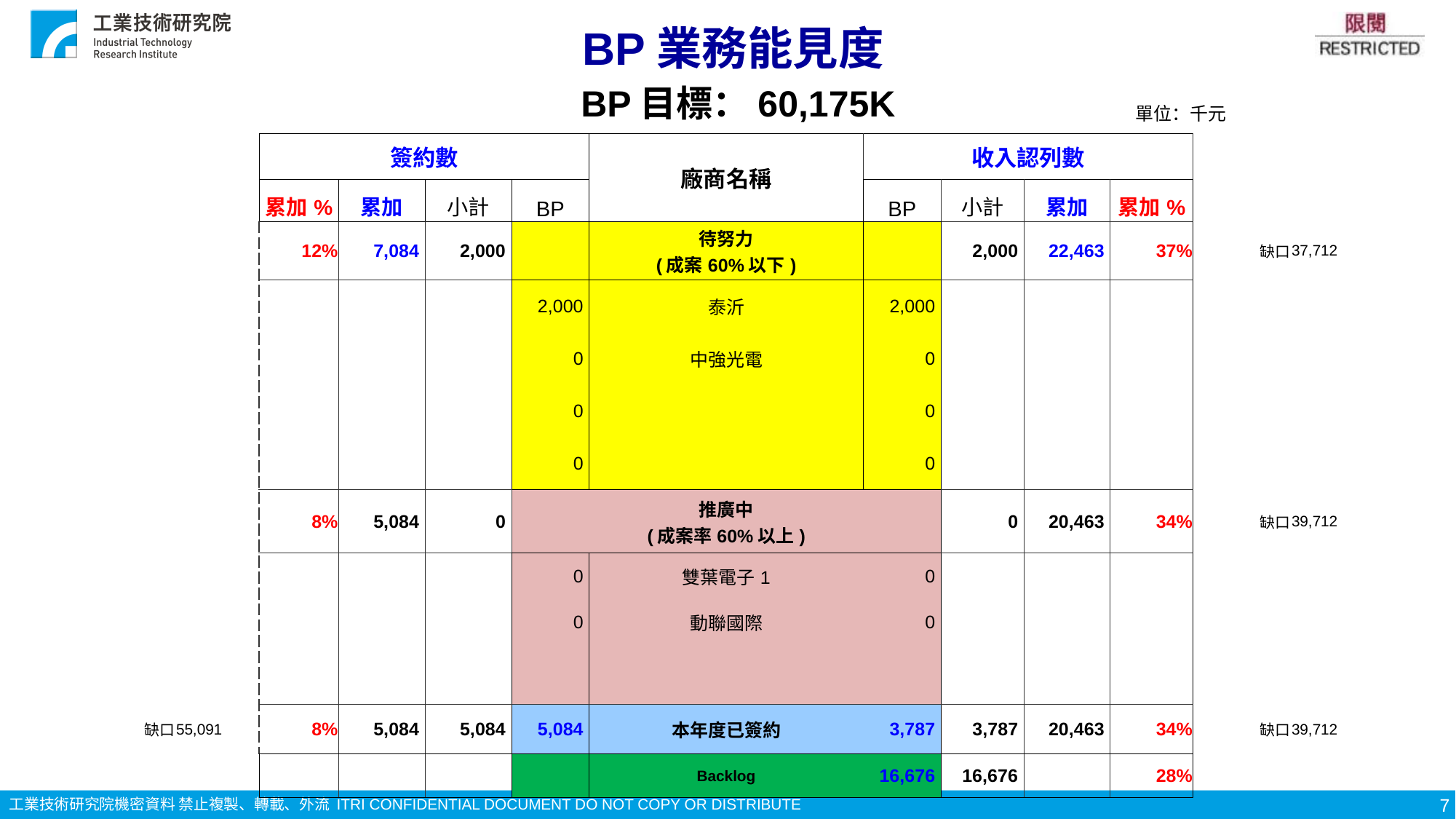

# BP業務能見度
BP目標：60,175K
單位：千元
|  |  | 簽約數 |  |  |  | 廠商名稱 | 收入認列數 |  |  |  |  |  |
| --- | --- | --- | --- | --- | --- | --- | --- | --- | --- | --- | --- | --- |
|  |  | 累加% | 累加 | 小計 | BP |  | BP | 小計 | 累加 | 累加% |  |  |
|  |  | 12% | 7,084 | 2,000 |  | 待努力 (成案60%以下) | 0 | 2,000 | 22,463 | 37% | 缺口 | 37,712 |
|  |  |  |  |  | 2,000 | 泰沂 | 2,000 |  |  |  |  |  |
|  |  |  |  |  | 0 | 中強光電 | 0 |  |  |  |  |  |
|  |  |  |  |  | 0 |  | 0 |  |  |  |  |  |
|  |  |  |  | 0 | 0 |  | 0 | 0 |  |  |  |  |
|  |  | 8% | 5,084 | 0 |  | 推廣中 (成案率60%以上) |  | 0 | 20,463 | 34% | 缺口 | 39,712 |
|  |  |  |  | 0 | 0 | 雙葉電子1 | 0 | 0 |  |  |  |  |
|  |  |  |  | 0 | 0 | 動聯國際 | 0 | 0 |  |  |  |  |
|  |  |  |  | 0 |  |  |  | 0 |  |  |  |  |
| 缺口 | 55,091 | 8% | 5,084 | 5,084 | 5,084 | 本年度已簽約 | 3,787 | 3,787 | 20,463 | 34% | 缺口 | 39,712 |
|  |  |  |  |  |  | Backlog | 16,676 | 16,676 | #VALUE! | 28% |  |  |
7